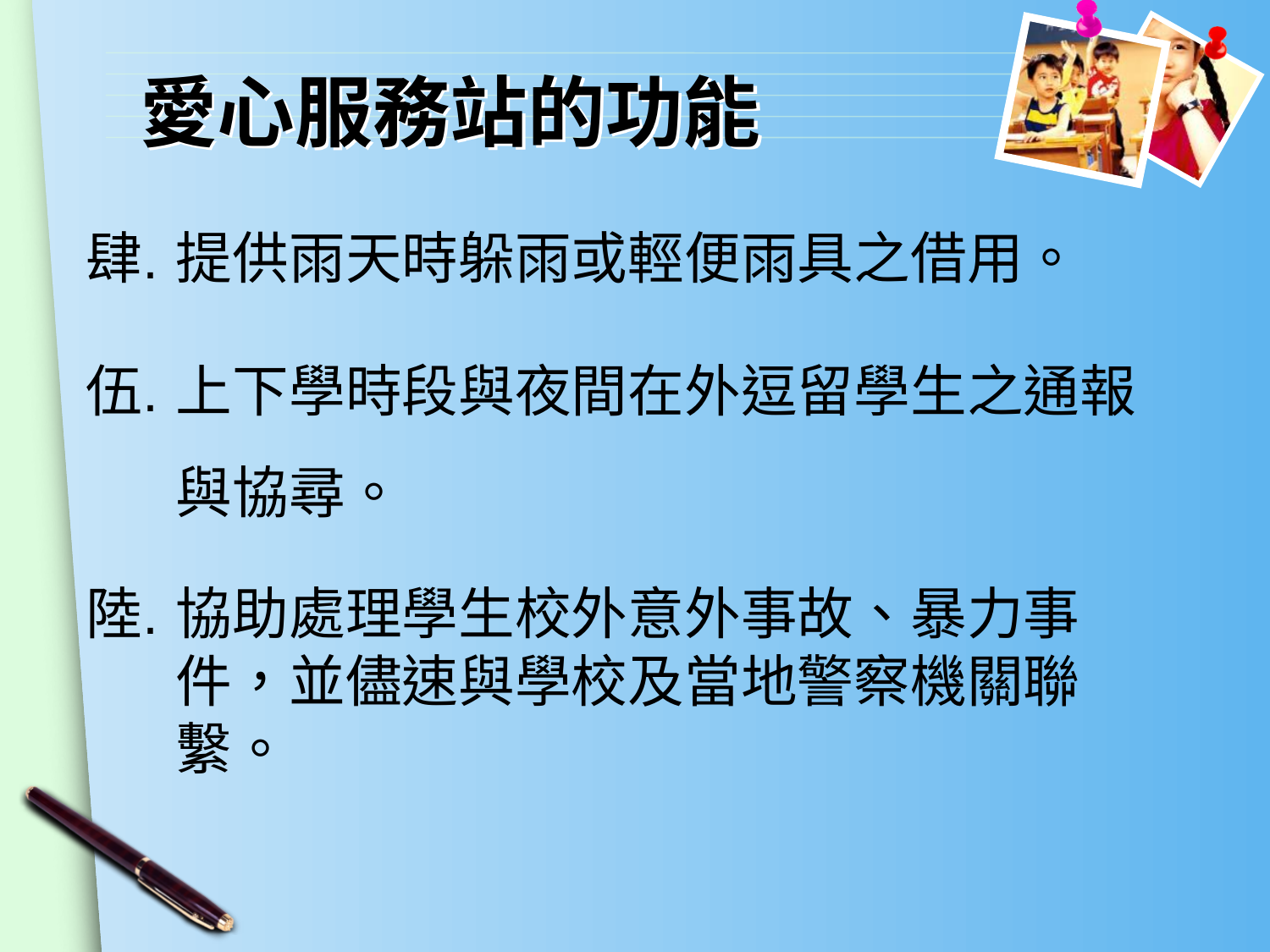

# 愛心服務站的功能
提供雨天時躲雨或輕便雨具之借用。
上下學時段與夜間在外逗留學生之通報與協尋。
協助處理學生校外意外事故、暴力事件，並儘速與學校及當地警察機關聯繫。